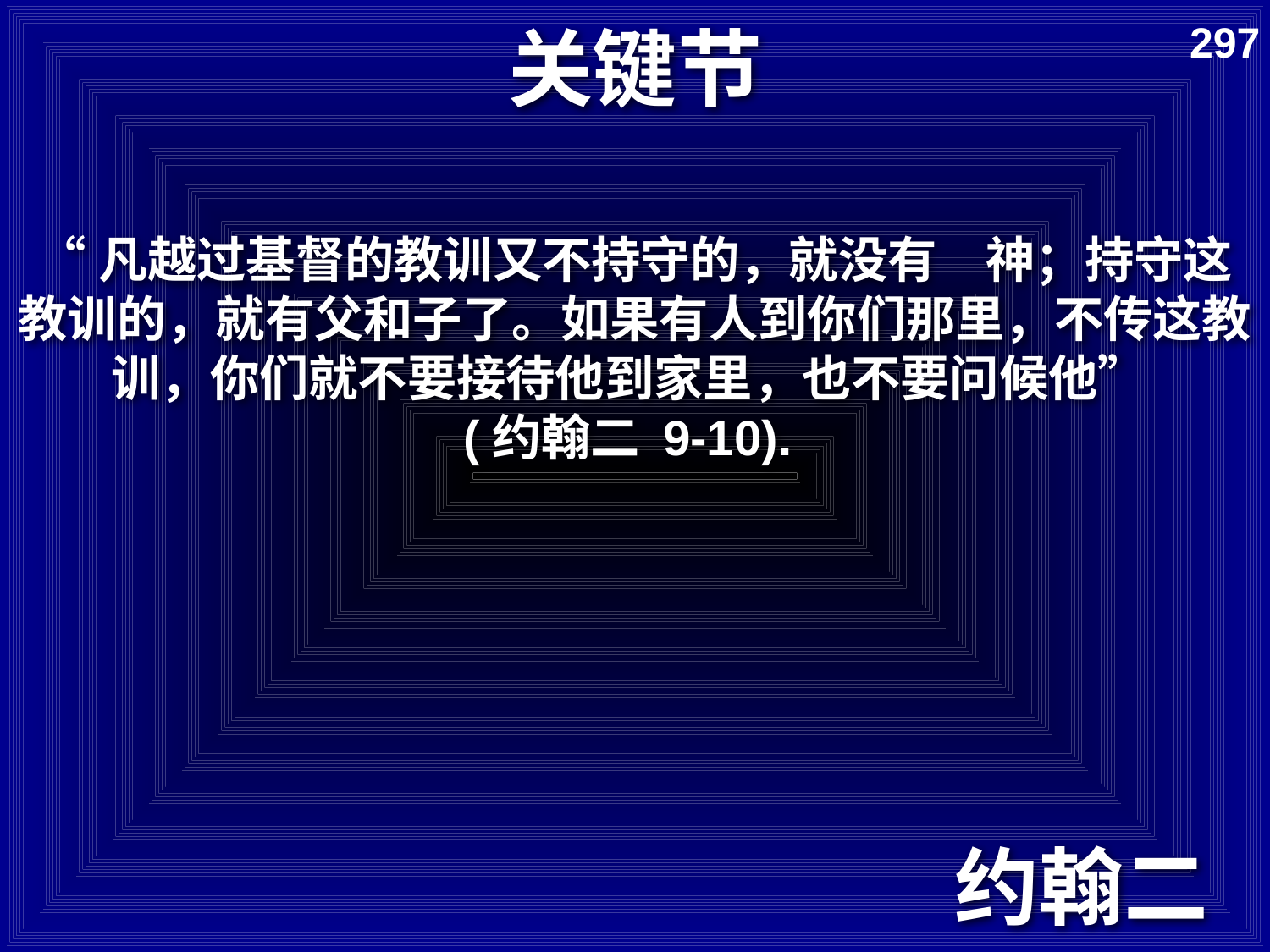

# 关键节
297

“凡越过基督的教训又不持守的，就没有　神；持守这教训的，就有父和子了。如果有人到你们那里，不传这教训，你们就不要接待他到家里，也不要问候他”
(约翰二 9-10).
约翰二